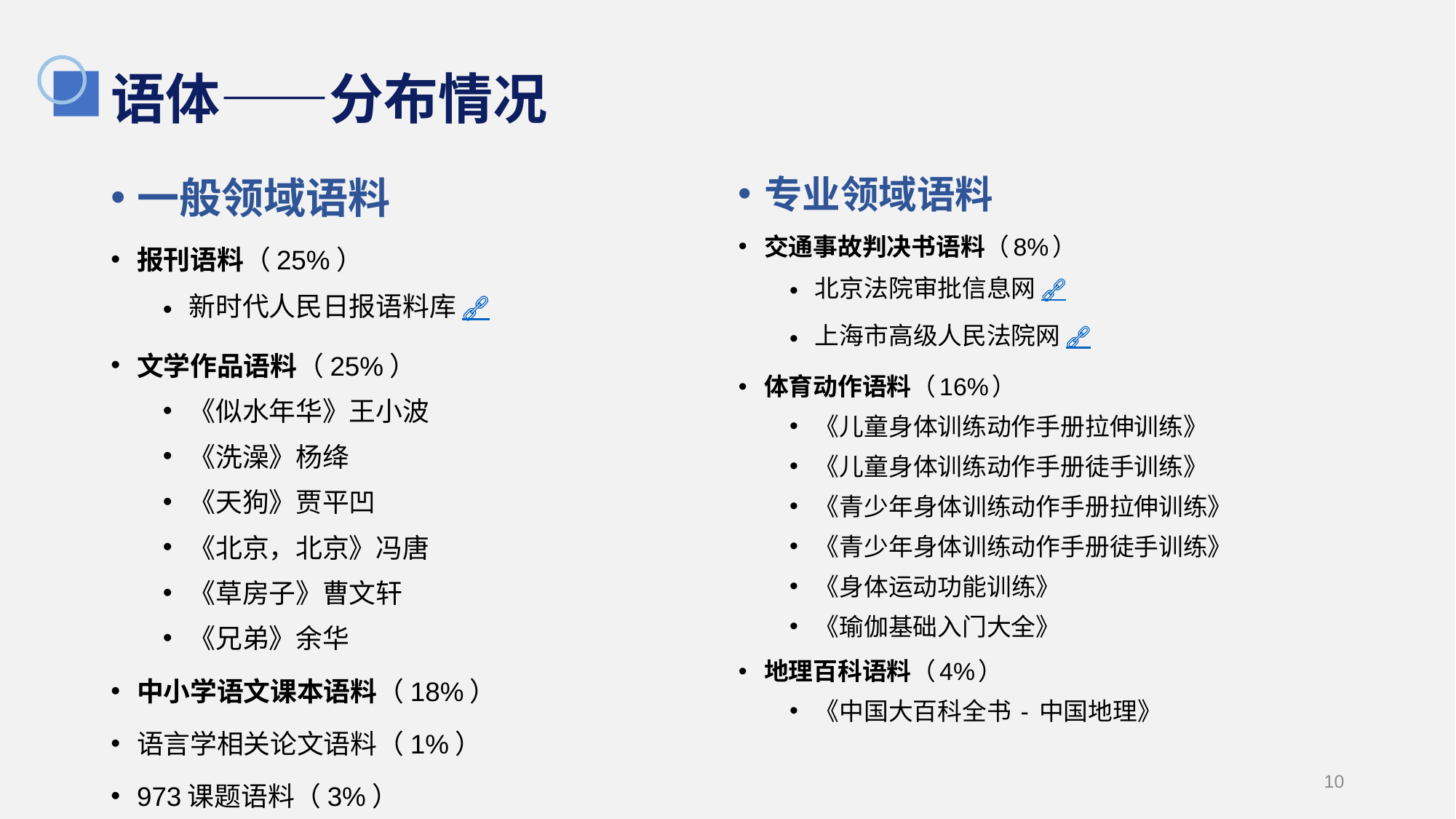

# 语体——分布情况
专业领域语料
交通事故判决书语料（8%）
北京法院审批信息网 🔗
上海市高级人民法院网 🔗
体育动作语料（16%）
《儿童身体训练动作手册拉伸训练》
《儿童身体训练动作手册徒手训练》
《青少年身体训练动作手册拉伸训练》
《青少年身体训练动作手册徒手训练》
《身体运动功能训练》
《瑜伽基础入门大全》
地理百科语料（4%）
《中国大百科全书 - 中国地理》
一般领域语料
报刊语料（25%）
新时代人民日报语料库 🔗
文学作品语料（25%）
《似水年华》王小波
《洗澡》杨绛
《天狗》贾平凹
《北京，北京》冯唐
《草房子》曹文轩
《兄弟》余华
中小学语文课本语料（18%）
语言学相关论文语料（1%）
973课题语料（3%）
10